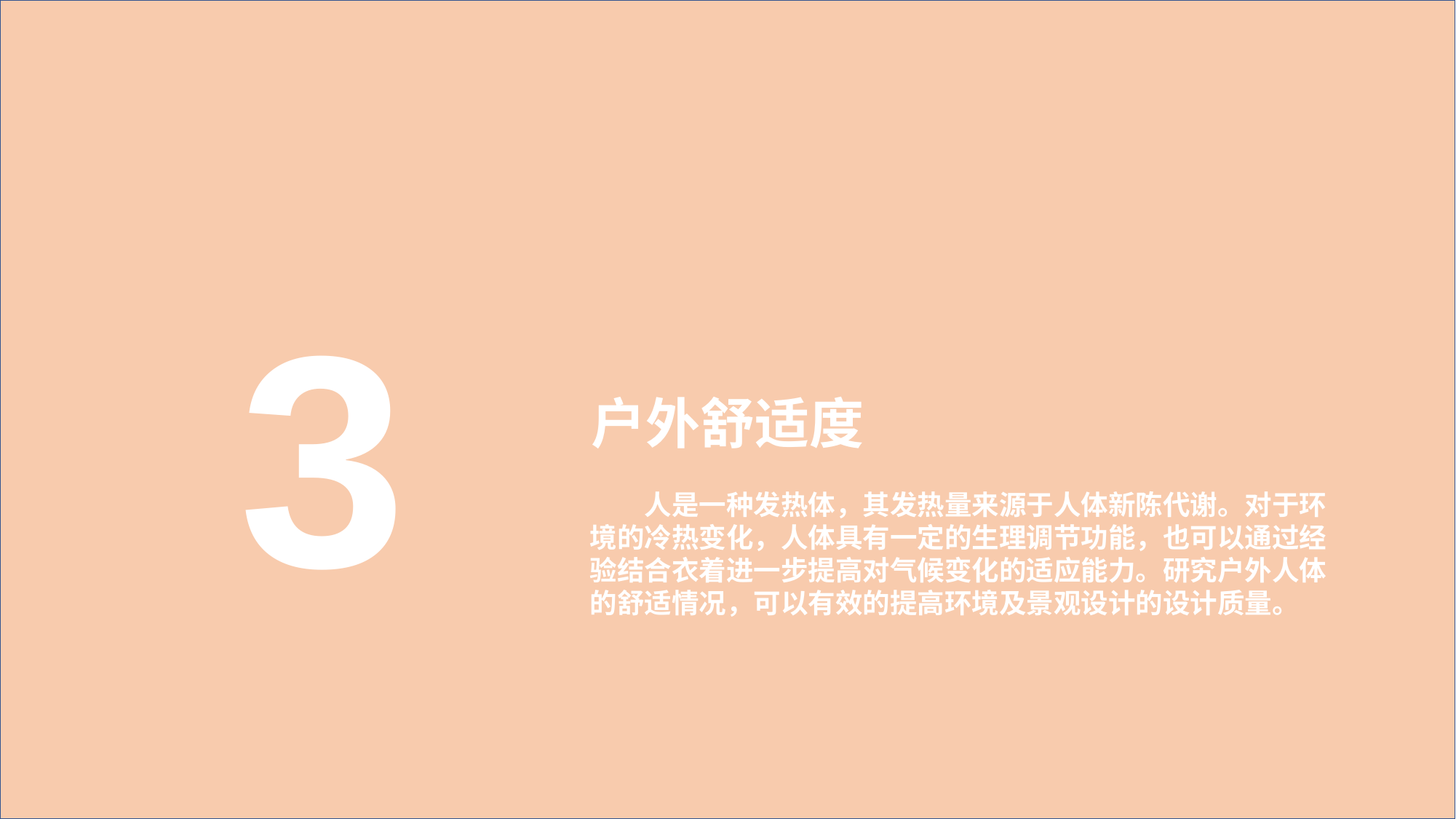

3
户外舒适度
人是一种发热体，其发热量来源于人体新陈代谢。对于环境的冷热变化，人体具有一定的生理调节功能，也可以通过经验结合衣着进一步提高对气候变化的适应能力。研究户外人体的舒适情况，可以有效的提高环境及景观设计的设计质量。